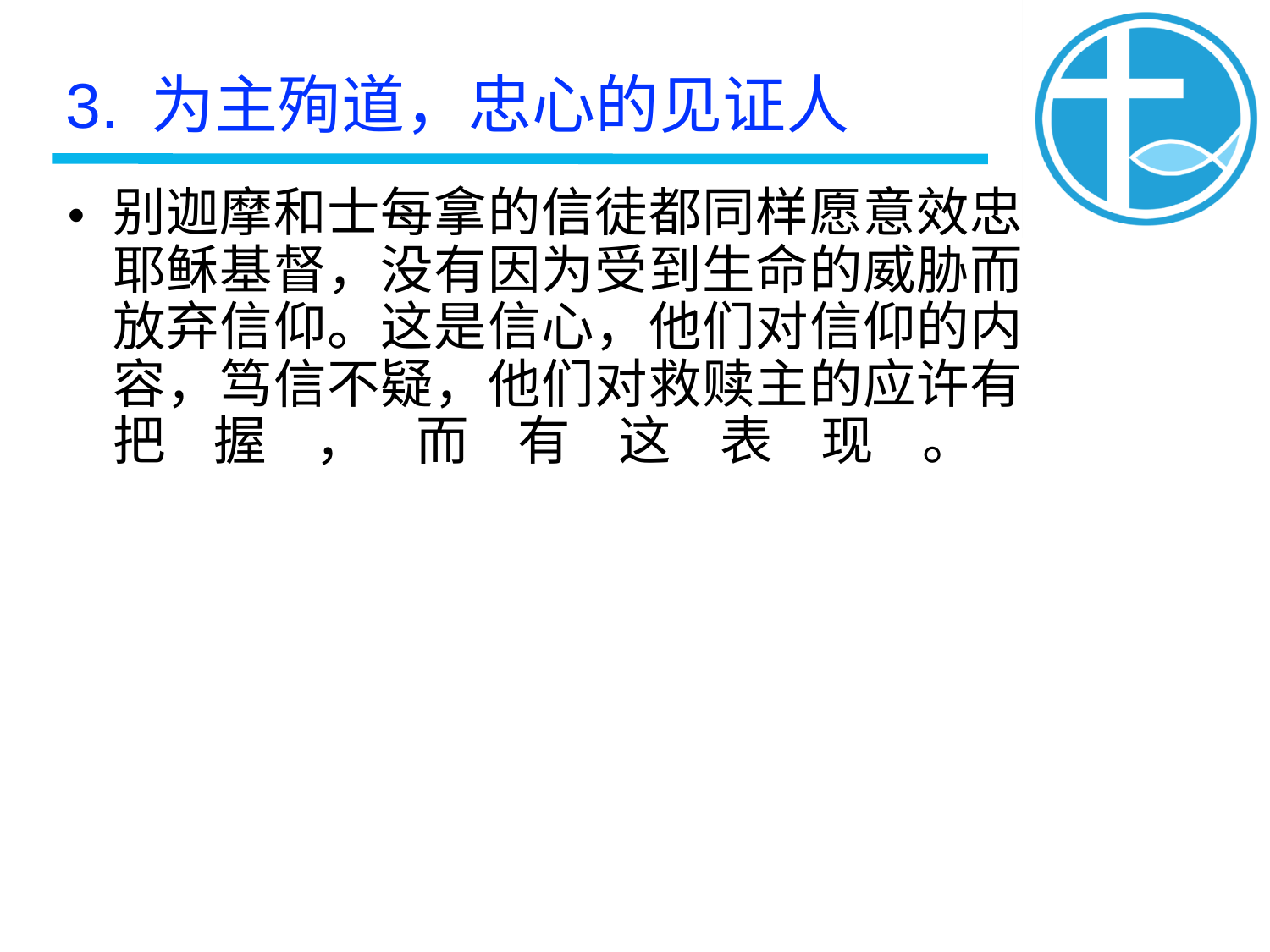

3. 为主殉道，忠心的见证人
别迦摩和士每拿的信徒都同样愿意效忠耶稣基督，没有因为受到生命的威胁而放弃信仰。这是信心，他们对信仰的内容，笃信不疑，他们对救赎主的应许有把握，而有这表现。